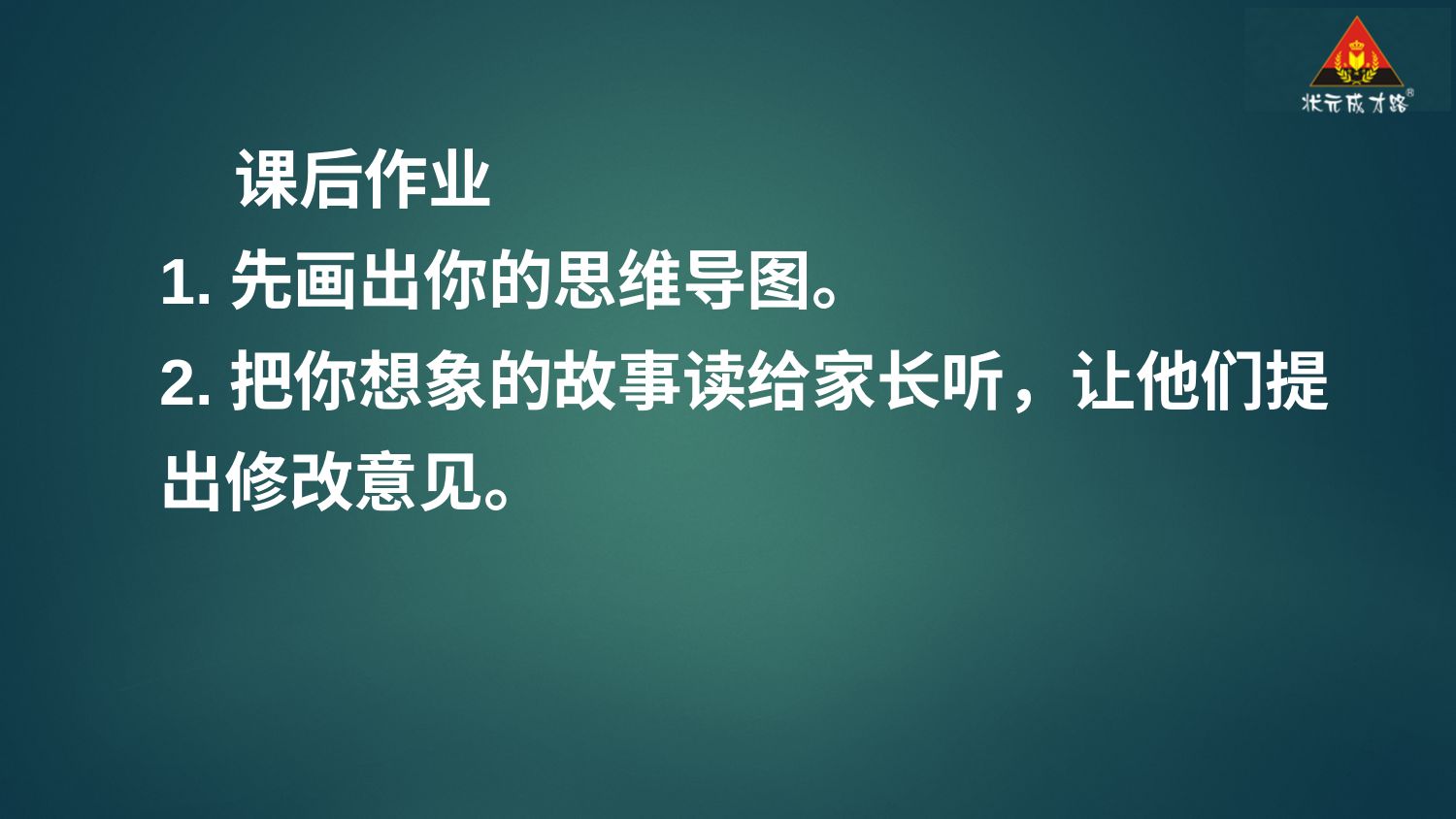

课后作业
1.先画出你的思维导图。
2.把你想象的故事读给家长听，让他们提出修改意见。